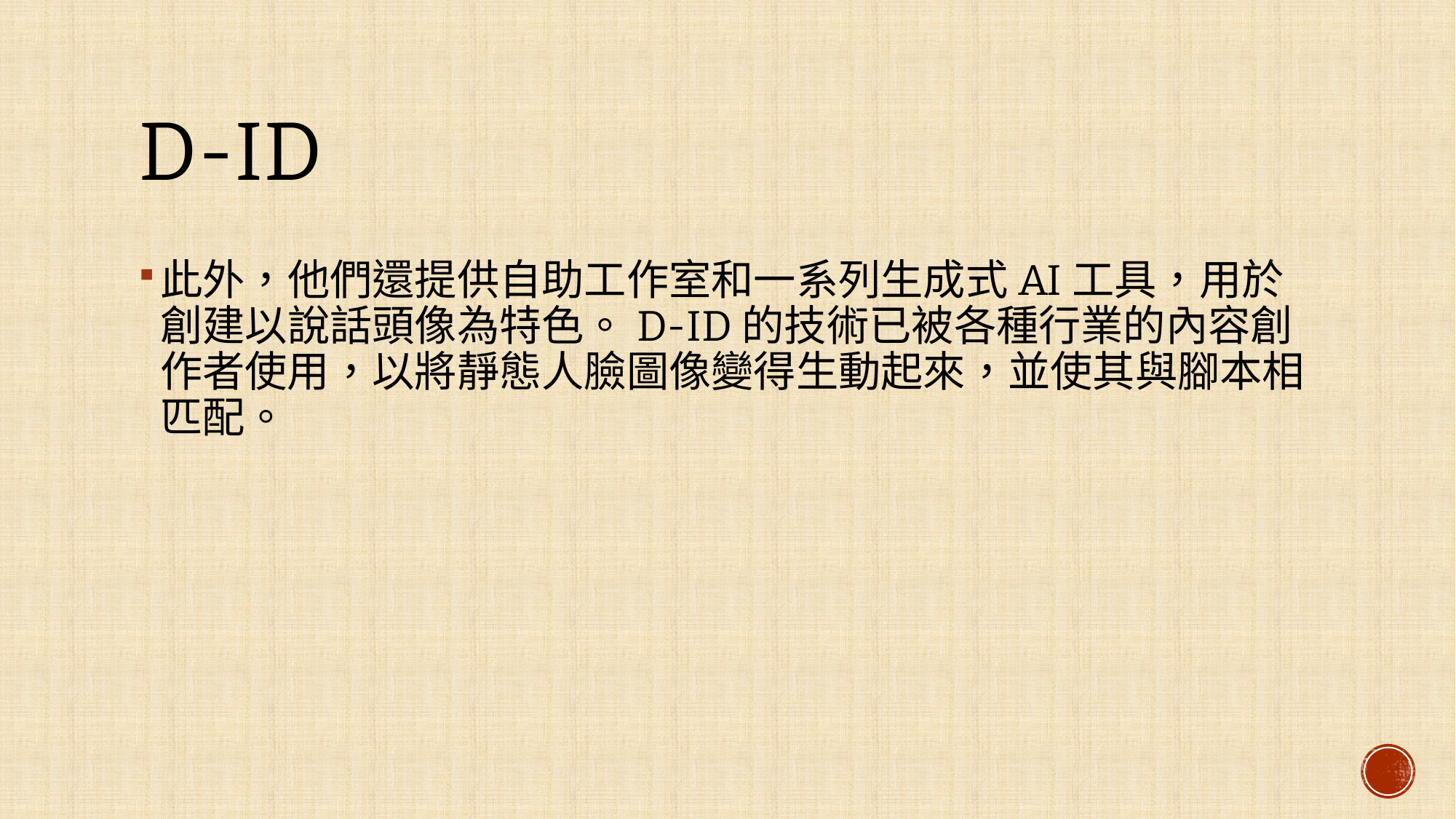

# D-id
此外，他們還提供自助工作室和一系列生成式AI工具，用於創建以說話頭像為特色。D-ID的技術已被各種行業的內容創作者使用，以將靜態人臉圖像變得生動起來，並使其與腳本相匹配。